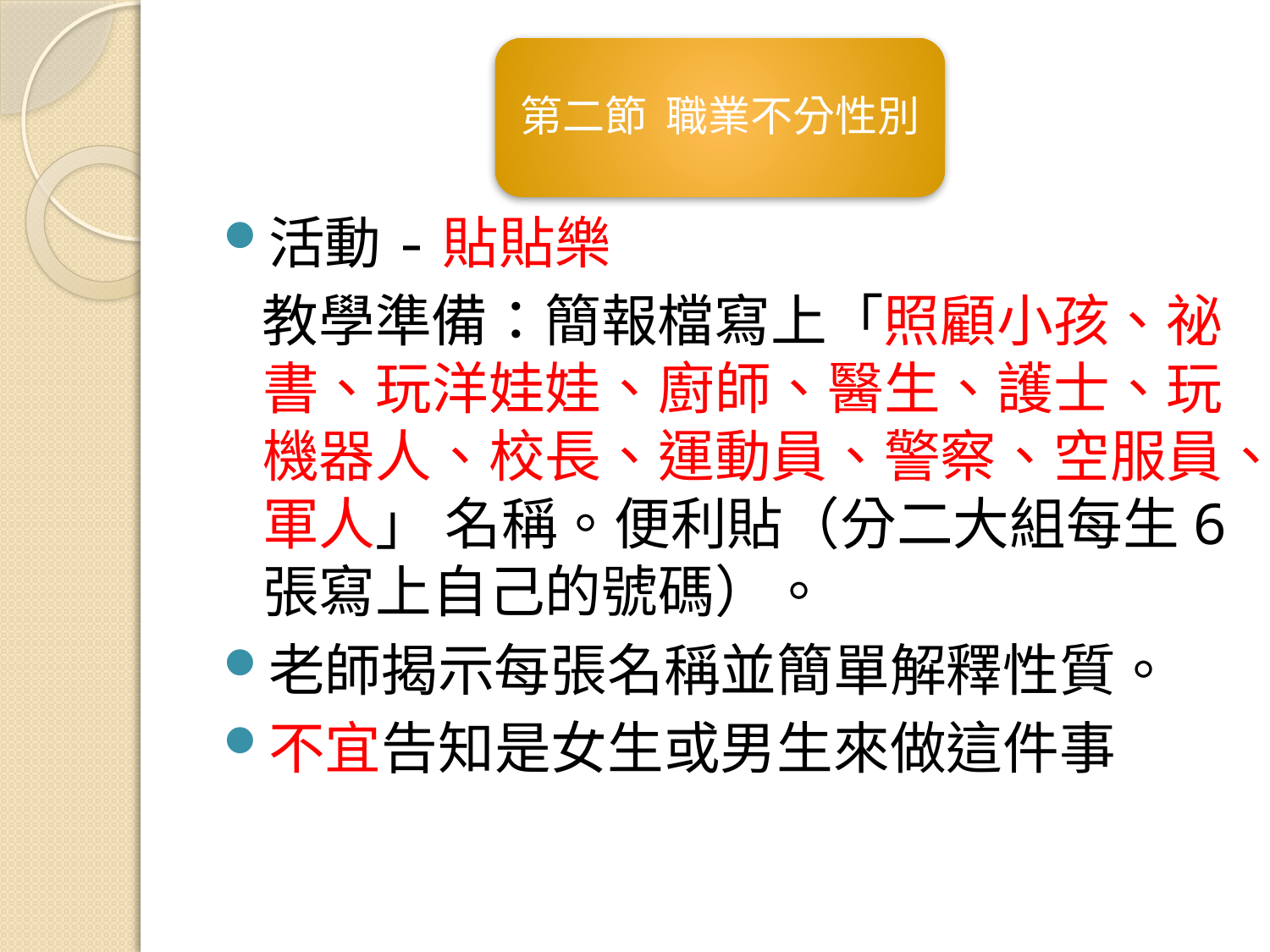

第二節  職業不分性別
活動-貼貼樂
  教學準備：簡報檔寫上「照顧小孩、祕書、玩洋娃娃、廚師、醫生、護士、玩機器人、校長、運動員、警察、空服員、軍人」 名稱。便利貼（分二大組每生6張寫上自己的號碼）。
老師揭示每張名稱並簡單解釋性質。
不宜告知是女生或男生來做這件事